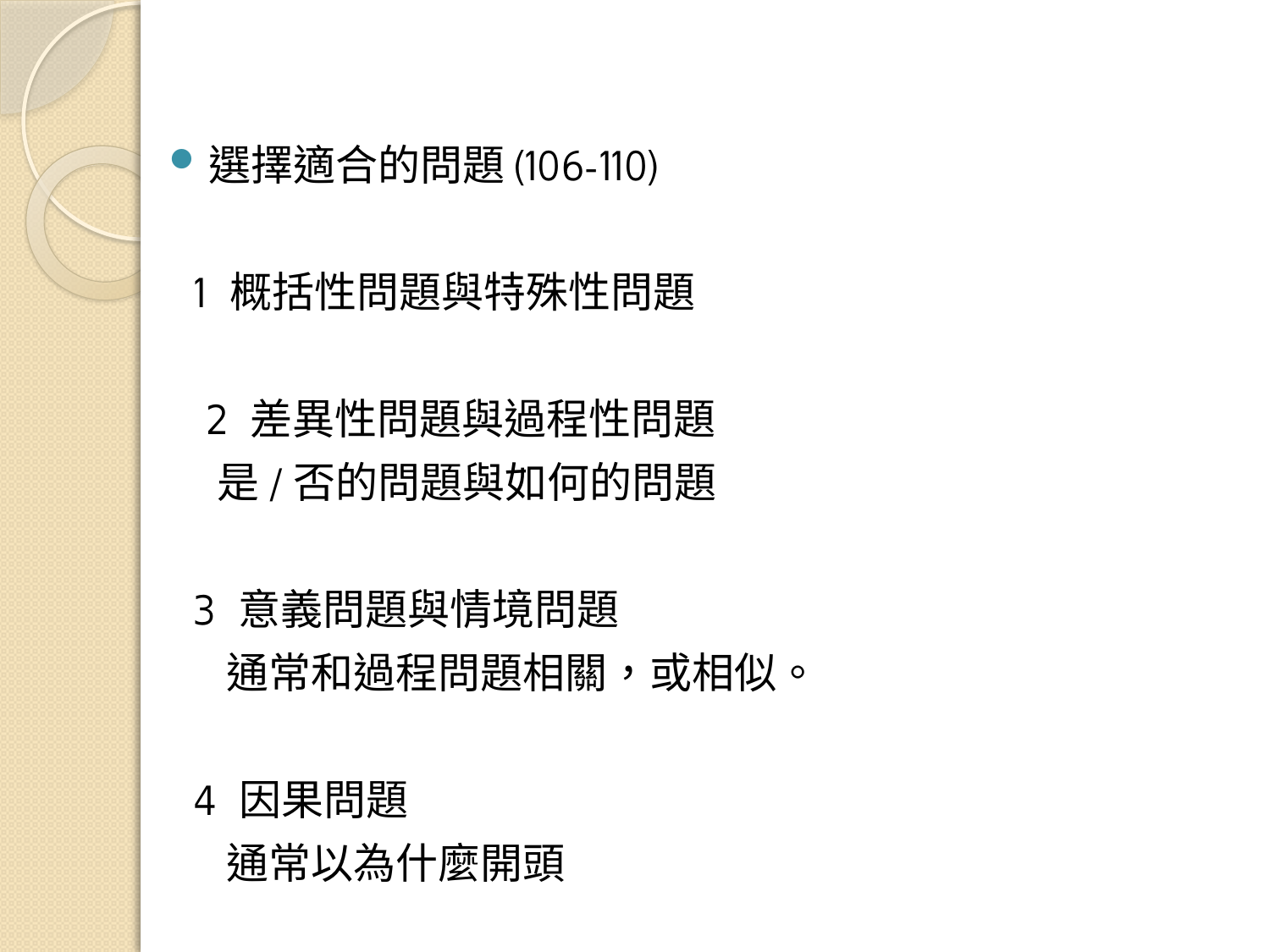

#

選擇適合的問題(106-110)

  1 概括性問題與特殊性問題

   2 差異性問題與過程性問題
    是/否的問題與如何的問題

  3 意義問題與情境問題
     通常和過程問題相關，或相似。

  4 因果問題
     通常以為什麼開頭